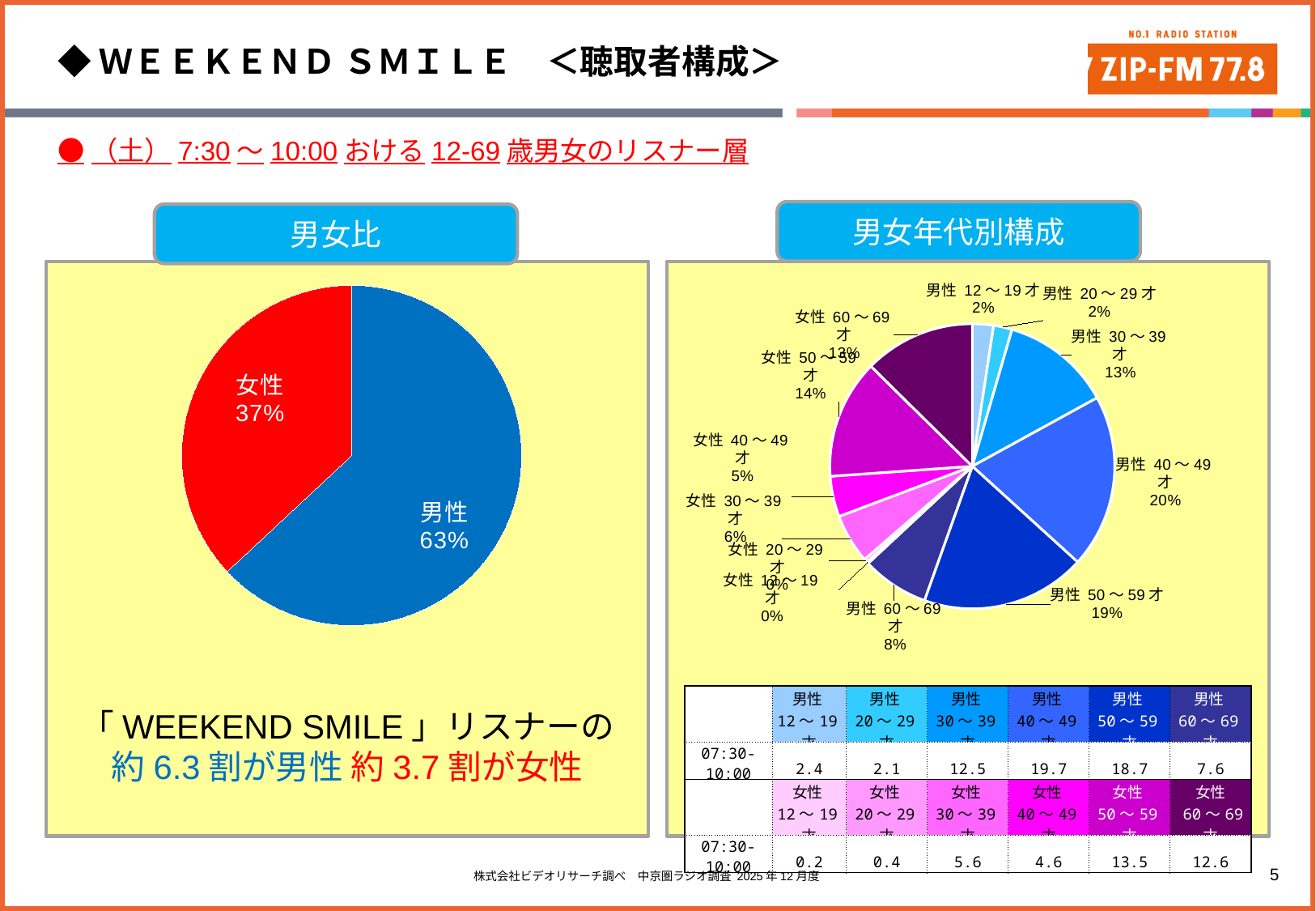

◆ＷＥＥＫＥＮＤ ＳＭＩＬＥ　＜聴取者構成＞
●（土）7:30～10:00おける12-69歳男女のリスナー層
男女年代別構成
男女比

### Chart

| Category |  |
|---|---|
| 男性 | 63.00000000000001 |
| 女性 | 36.9 |

### Chart

| Category |  |
|---|---|
| 男性 12～19才 | 2.4 |
| 男性 20～29才 | 2.1 |
| 男性 30～39才 | 12.5 |
| 男性 40～49才 | 19.7 |
| 男性 50～59才 | 18.7 |
| 男性 60～69才 | 7.6 |
| 女性 12～19才 | 0.2 |
| 女性 20～29才 | 0.4 |
| 女性 30～39才 | 5.6 |
| 女性 40～49才 | 4.6 |
| 女性 50～59才 | 13.5 |
| 女性 60～69才 | 12.6 |
|  | 男性 12～19才 | 男性 20～29才 | 男性 30～39才 | 男性 40～49才 | 男性 50～59才 | 男性 60～69才 |
| --- | --- | --- | --- | --- | --- | --- |
| 07:30-10:00 | 2.4 | 2.1 | 12.5 | 19.7 | 18.7 | 7.6 |
|  | 女性 12～19才 | 女性 20～29才 | 女性 30～39才 | 女性 40～49才 | 女性 50～59才 | 女性 60～69才 |
| 07:30-10:00 | 0.2 | 0.4 | 5.6 | 4.6 | 13.5 | 12.6 |
「WEEKEND SMILE」リスナーの
約6.3割が男性 約3.7割が女性
株式会社ビデオリサーチ調べ　中京圏ラジオ調査 2025年12月度